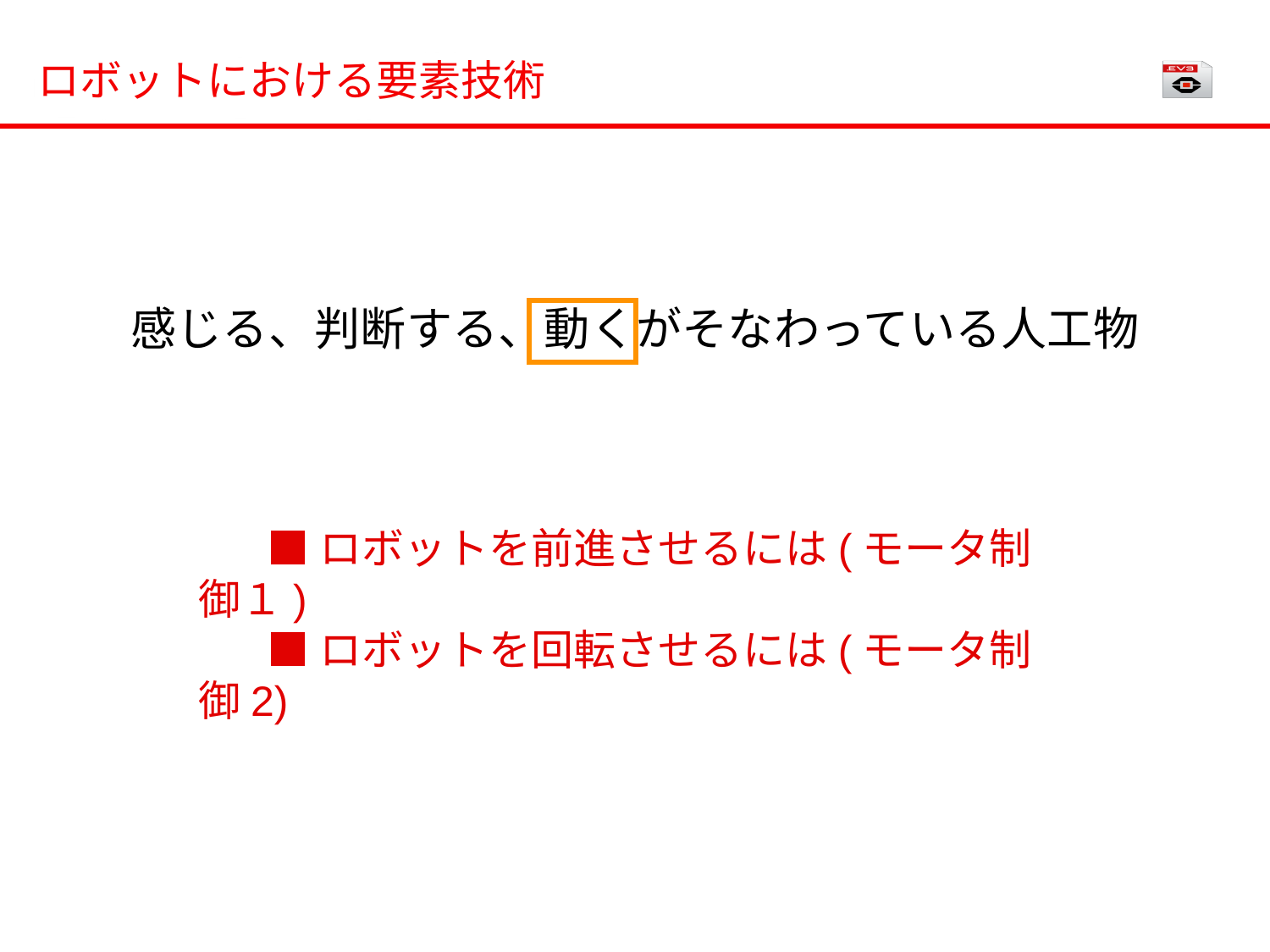

# ロボットにおける要素技術
感じる、判断する、動くがそなわっている人工物

■ロボットを前進させるには(モータ制御１)
■ロボットを回転させるには(モータ制御2)
17